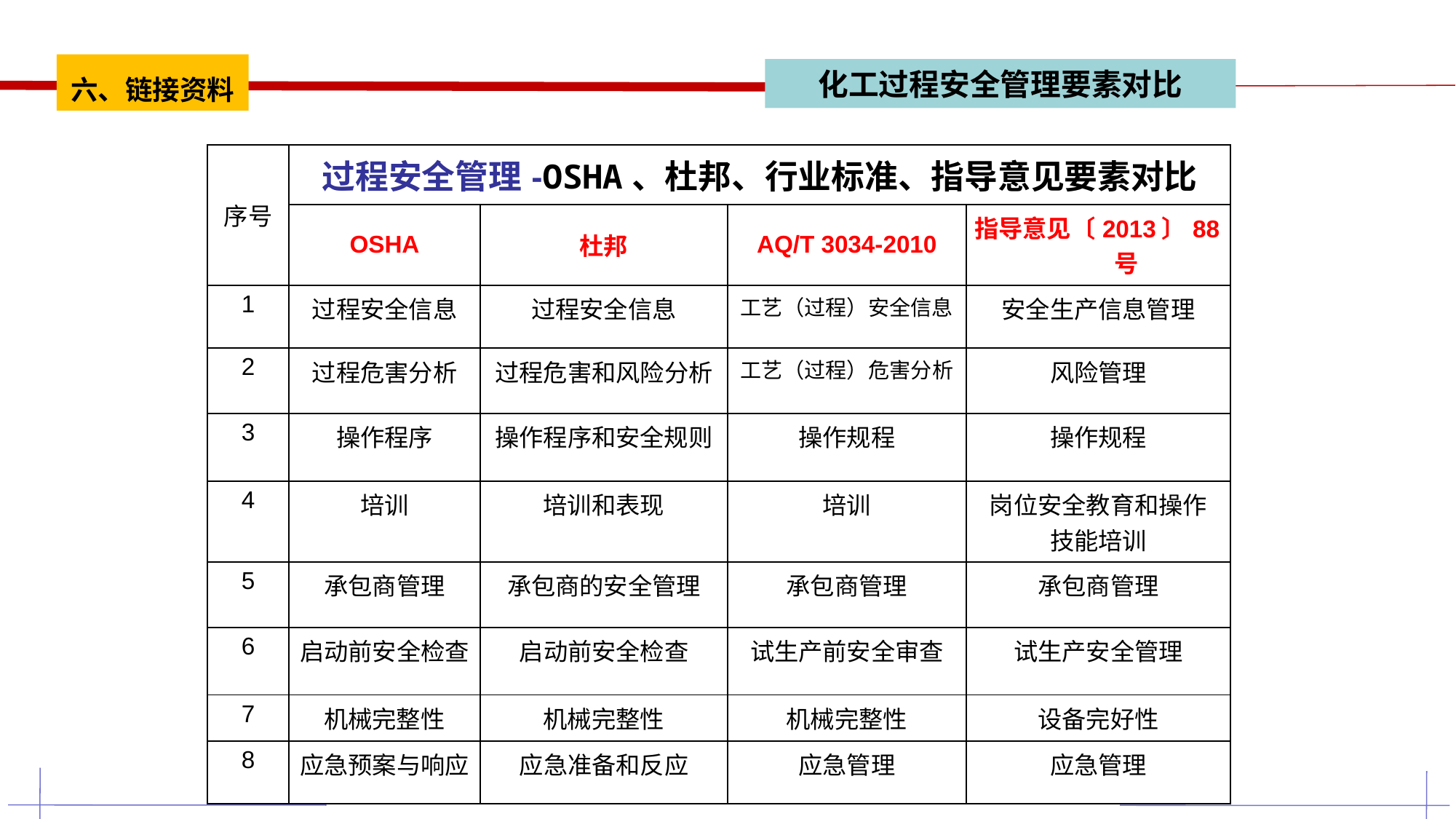

六、链接资料
化工过程安全管理要素对比
| 序号 | 过程安全管理-OSHA、杜邦、行业标准、指导意见要素对比 |  |  |  |
| --- | --- | --- | --- | --- |
|  | OSHA | 杜邦 | AQ/T 3034-2010 | 指导意见〔2013〕88号 |
| 1 | 过程安全信息 | 过程安全信息 | 工艺（过程）安全信息 | 安全生产信息管理 |
| 2 | 过程危害分析 | 过程危害和风险分析 | 工艺（过程）危害分析 | 风险管理 |
| 3 | 操作程序 | 操作程序和安全规则 | 操作规程 | 操作规程 |
| 4 | 培训 | 培训和表现 | 培训 | 岗位安全教育和操作 技能培训 |
| 5 | 承包商管理 | 承包商的安全管理 | 承包商管理 | 承包商管理 |
| 6 | 启动前安全检查 | 启动前安全检查 | 试生产前安全审查 | 试生产安全管理 |
| 7 | 机械完整性 | 机械完整性 | 机械完整性 | 设备完好性 |
| 8 | 应急预案与响应 | 应急准备和反应 | 应急管理 | 应急管理 |